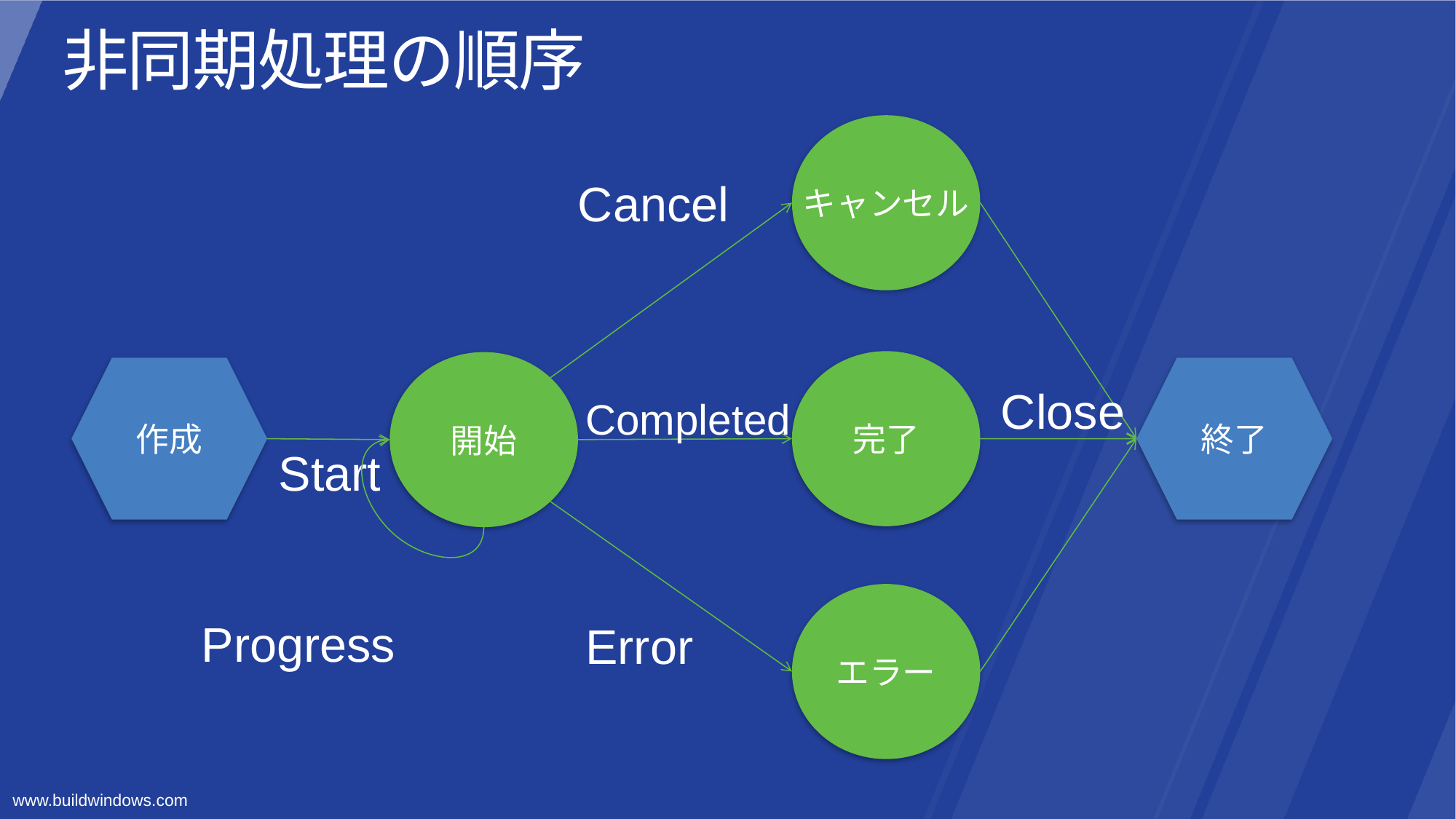

# 非同期処理の順序
キャンセル
Cancel
完了
開始
終了
作成
Close
Completed
Start
エラー
Progress
Error